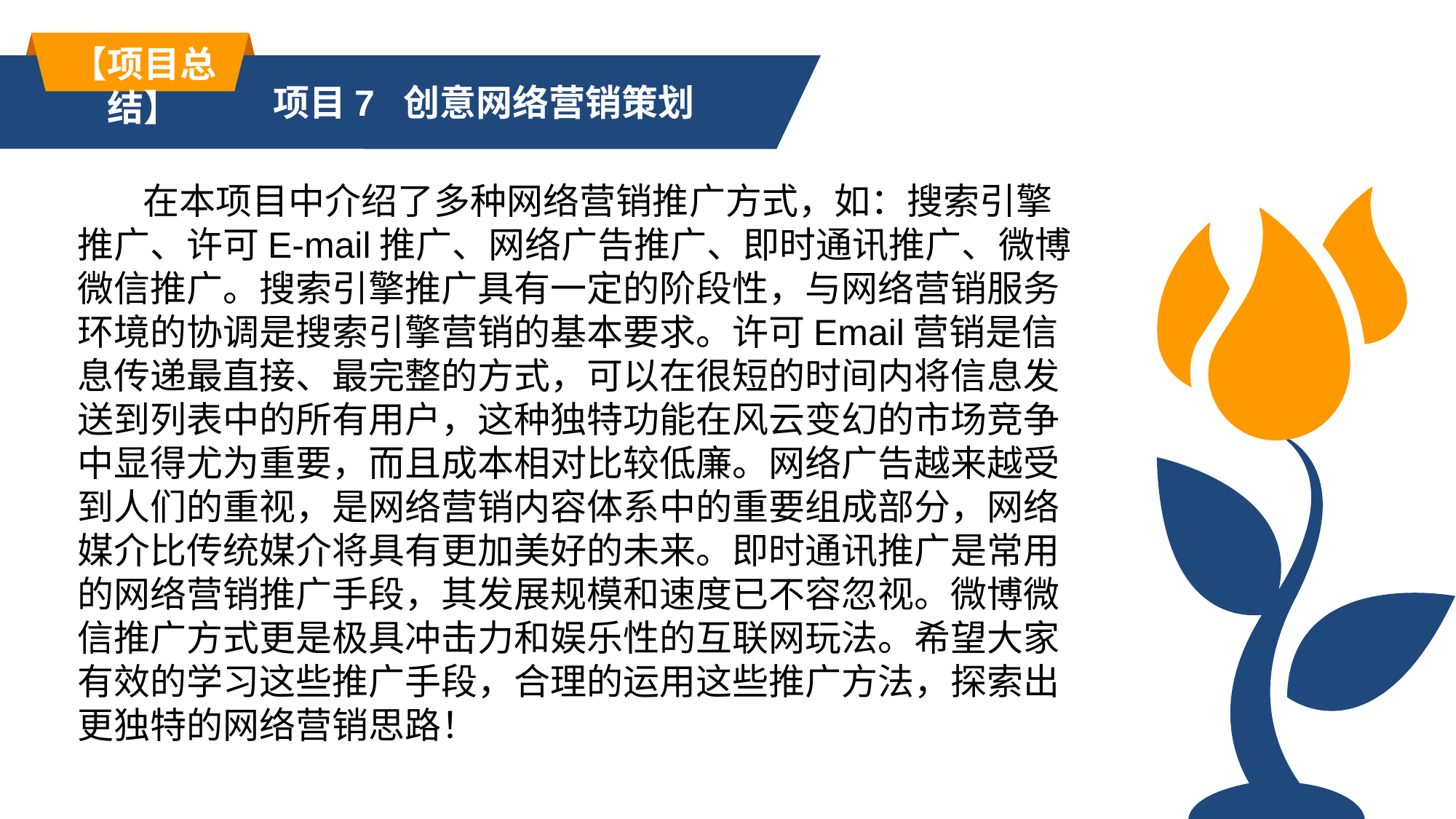

【项目总结】

项目7  创意网络营销策划
       在本项目中介绍了多种网络营销推广方式，如：搜索引擎推广、许可E-mail推广、网络广告推广、即时通讯推广、微博微信推广。搜索引擎推广具有一定的阶段性，与网络营销服务环境的协调是搜索引擎营销的基本要求。许可Email营销是信息传递最直接、最完整的方式，可以在很短的时间内将信息发送到列表中的所有用户，这种独特功能在风云变幻的市场竞争中显得尤为重要，而且成本相对比较低廉。网络广告越来越受到人们的重视，是网络营销内容体系中的重要组成部分，网络媒介比传统媒介将具有更加美好的未来。即时通讯推广是常用的网络营销推广手段，其发展规模和速度已不容忽视。微博微信推广方式更是极具冲击力和娱乐性的互联网玩法。希望大家有效的学习这些推广手段，合理的运用这些推广方法，探索出更独特的网络营销思路！